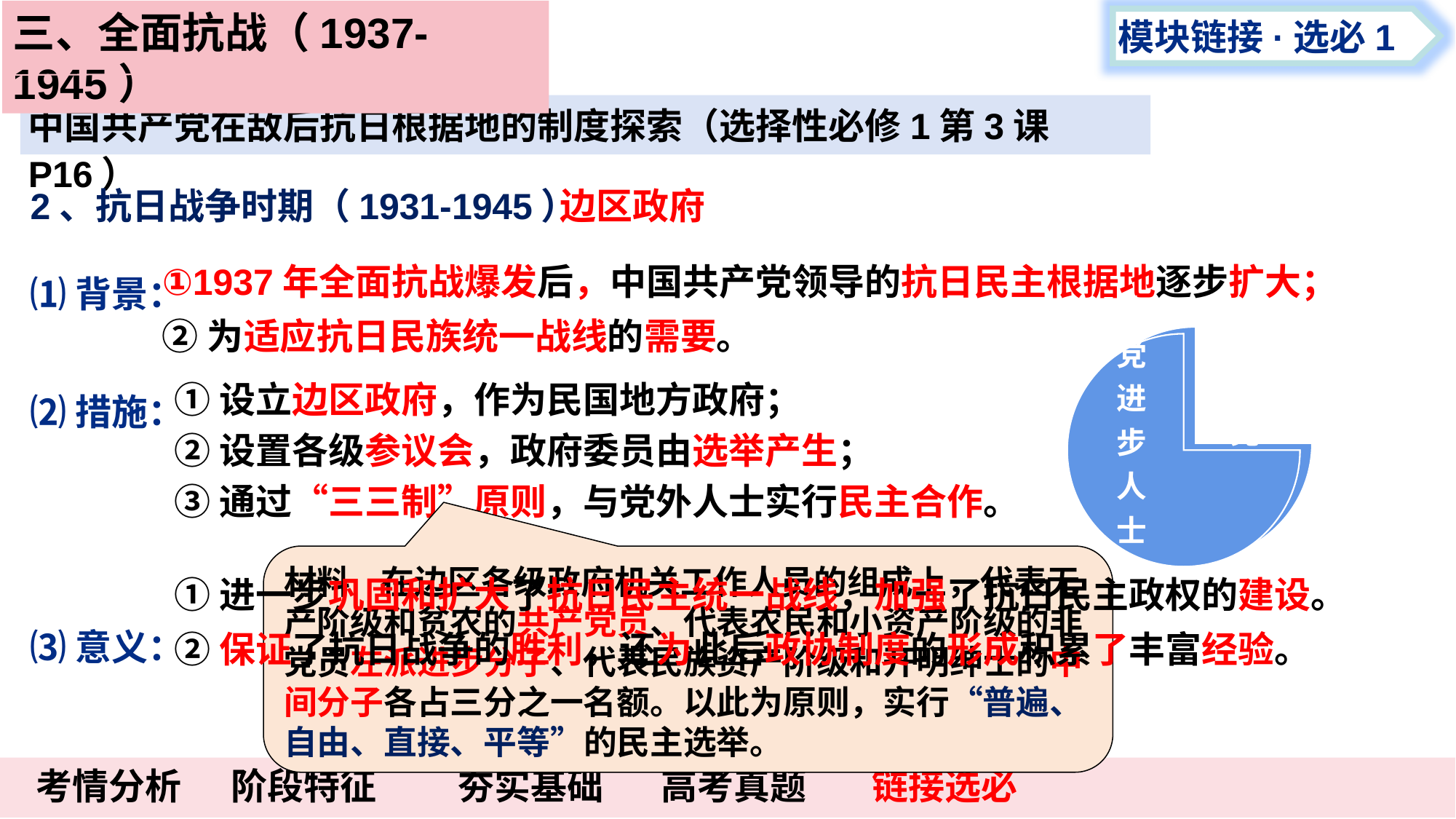

三、全面抗战（1937-1945）
模块链接·选必1
中国共产党在敌后抗日根据地的制度探索（选择性必修1第3课P16）

边区政府
2、抗日战争时期（1931-1945）
①1937年全面抗战爆发后，中国共产党领导的抗日民主根据地逐步扩大；
②为适应抗日民族统一战线的需要。
⑴背景：

⑵措施：

⑶意义：

共产党员
中间
人士
①设立边区政府，作为民国地方政府；
②设置各级参议会，政府委员由选举产生；
③通过“三三制”原则，与党外人士实行民主合作。

材料    在边区各级政府机关工作人员的组成上，代表无产阶级和贫农的共产党员、代表农民和小资产阶级的非党员左派进步分子、代表民族资产阶级和开明绅士的中间分子各占三分之一名额。以此为原则，实行“普遍、自由、直接、平等”的民主选举。
①进一步巩固和扩大了抗日民主统一战线，加强了抗日民主政权的建设。
②保证了抗日战争的胜利，还为此后政协制度的形成积累了丰富经验。
  考情分析      阶段特征          夯实基础       高考真题        链接选必